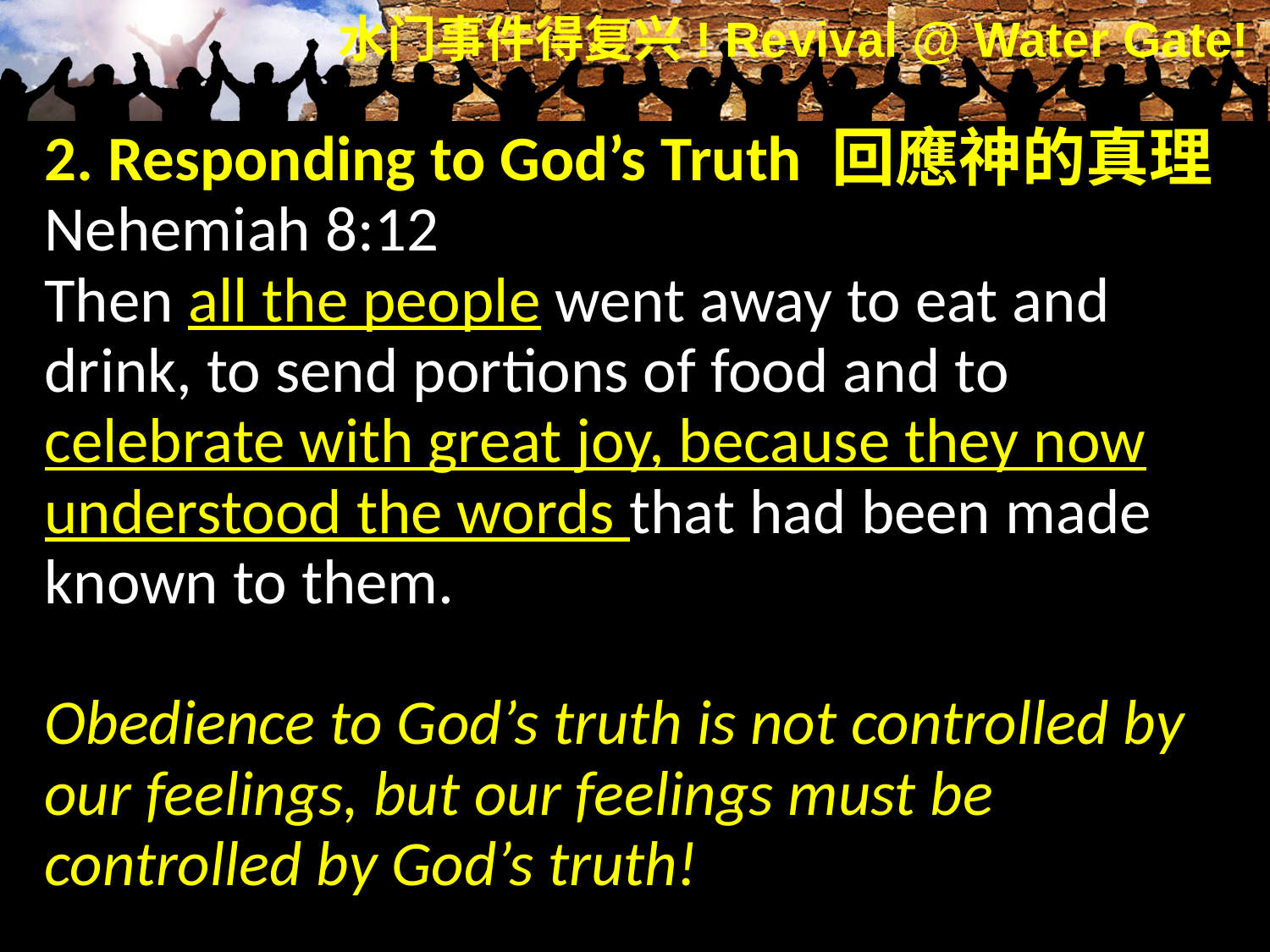

2. Responding to God’s Truth 回應神的真理
Nehemiah 8:12
Then all the people went away to eat and drink, to send portions of food and to celebrate with great joy, because they now understood the words that had been made known to them.

Obedience to God’s truth is not controlled by our feelings, but our feelings must be controlled by God’s truth!